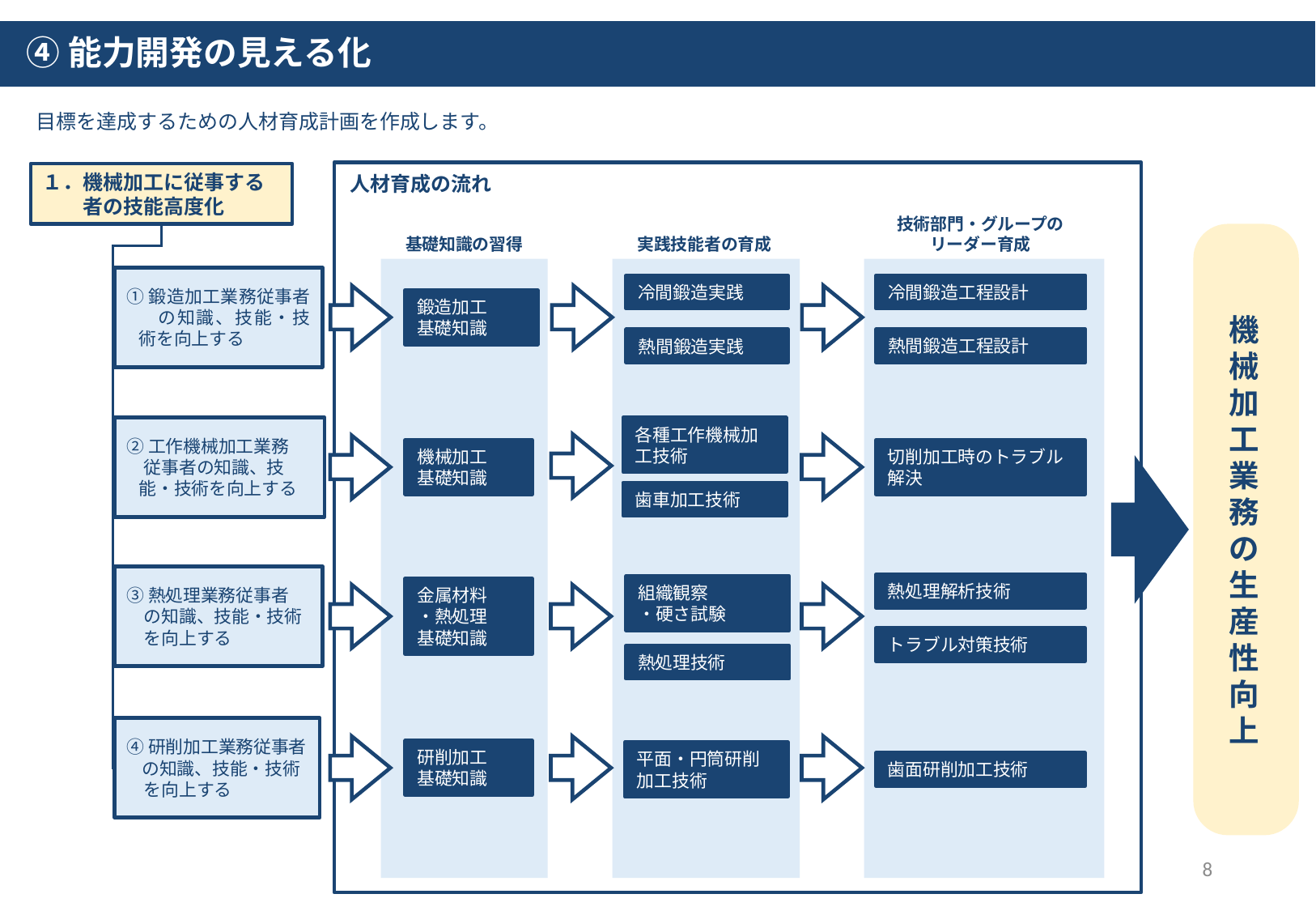

④能力開発の見える化
　目標を達成するための人材育成計画を作成します。
１．機械加工に従事する
　　者の技能高度化

人材育成の流れ
技術部門・グループの
リーダー育成

機械加工業務の生産性向上
実践技能者の育成
基礎知識の習得

①鍛造加工業務従事者　の知識、技能・技術を向上する
冷間鍛造実践
冷間鍛造工程設計
熱間鍛造工程設計
熱間鍛造実践

鍛造加工
基礎知識
各種工作機械加工技術
②工作機械加工業務
　従事者の知識、技能・技術を向上する

機械加工
基礎知識
切削加工時のトラブル解決
歯車加工技術

③熱処理業務従事者
　の知識、技能・技術
　を向上する
熱処理解析技術
組織観察
・硬さ試験
トラブル対策技術
熱処理技術
金属材料
・熱処理
基礎知識

④研削加工業務従事者
   の知識、技能・技術
　を向上する

研削加工
基礎知識
平面・円筒研削加工技術
歯面研削加工技術
8